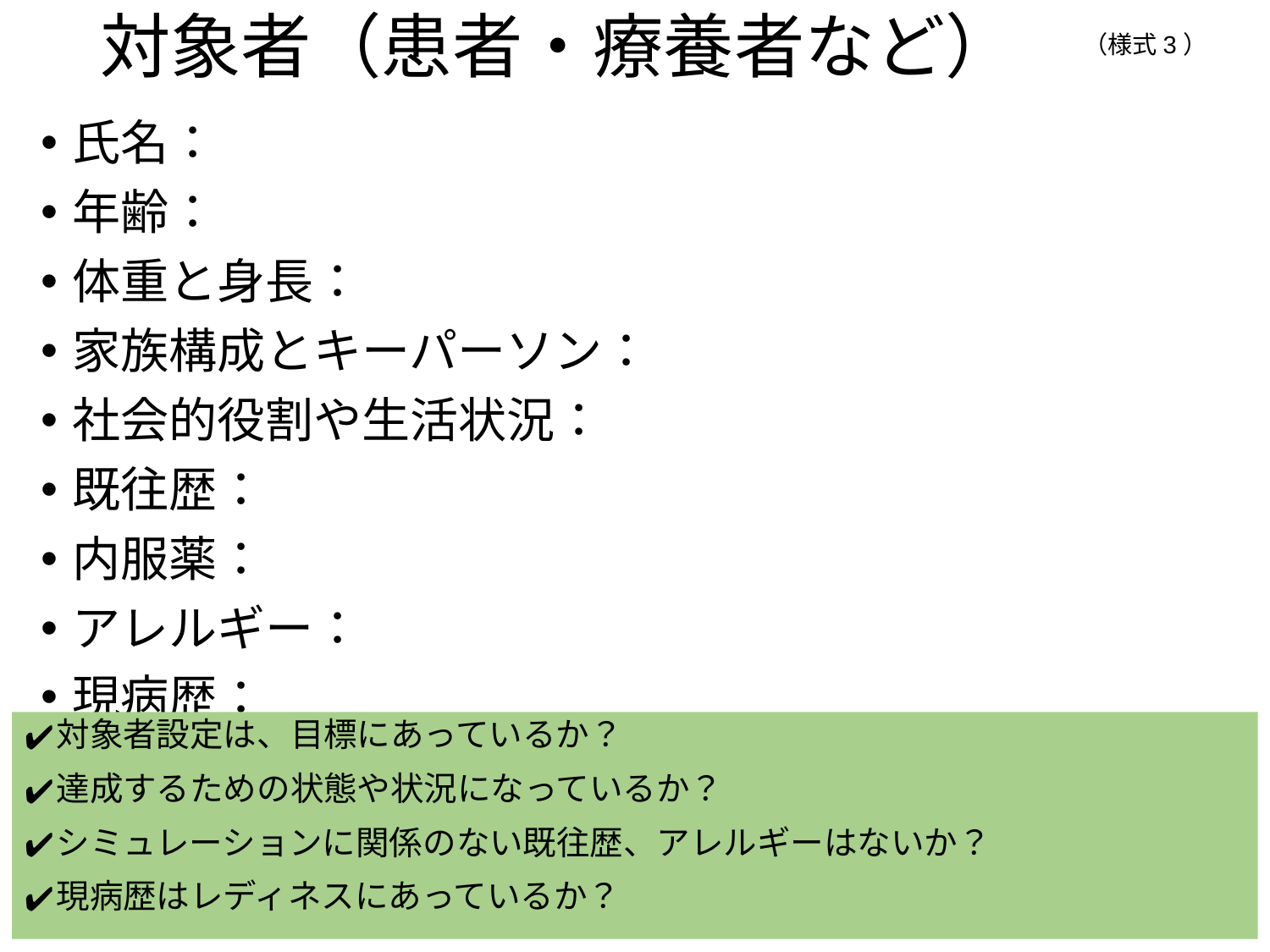

# 対象者（患者・療養者など）
氏名：
年齢：
体重と身長：
家族構成とキーパーソン：
社会的役割や生活状況：
既往歴：
内服薬：
アレルギー：
現病歴：

対象者設定は、目標にあっているか？
達成するための状態や状況になっているか？
シミュレーションに関係のない既往歴、アレルギーはないか？
現病歴はレディネスにあっているか？